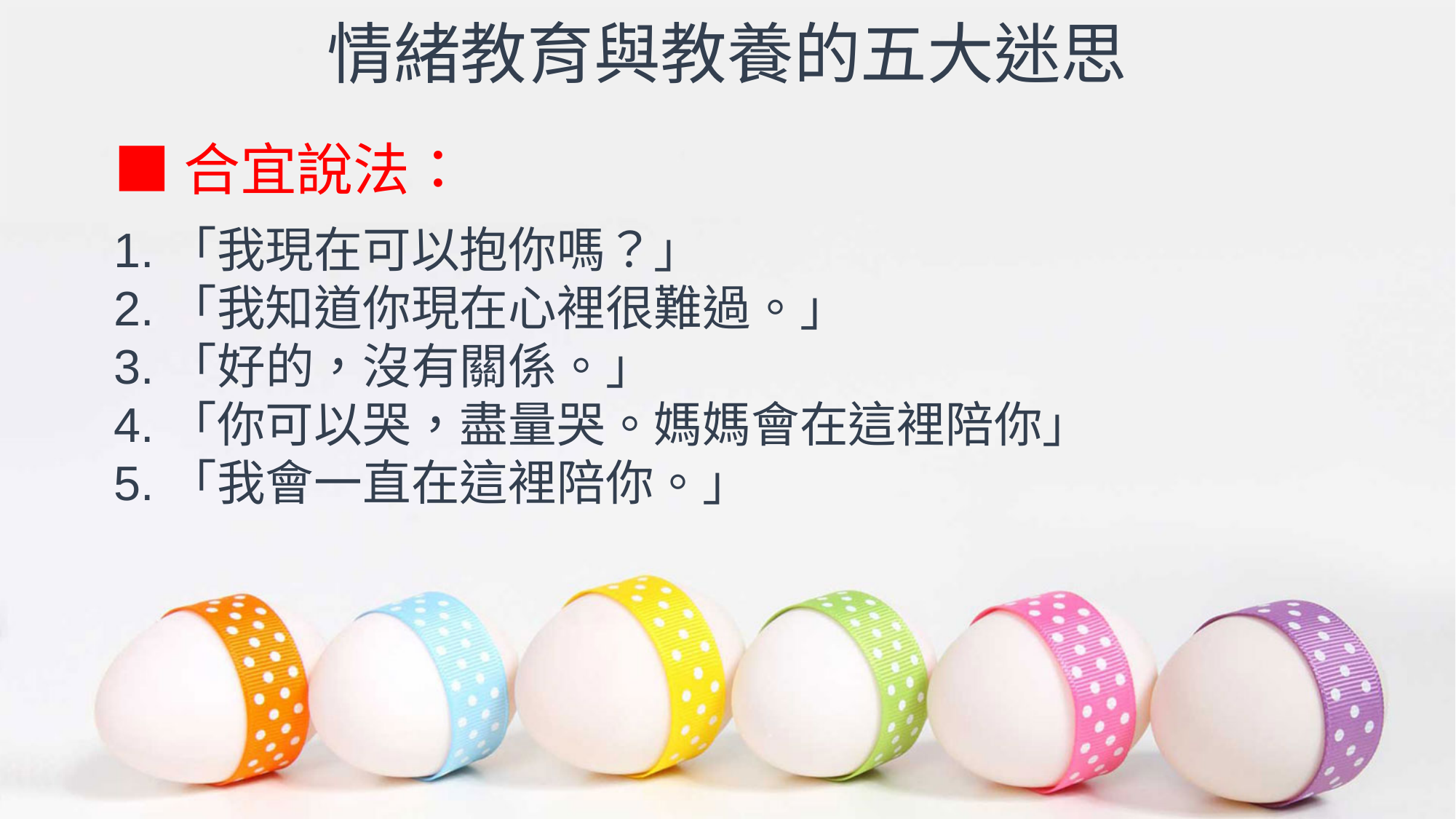

情緒教育與教養的五大迷思
■合宜說法：

「我現在可以抱你嗎？」
「我知道你現在心裡很難過。」
「好的，沒有關係。」
「你可以哭，盡量哭。媽媽會在這裡陪你」
「我會一直在這裡陪你。」